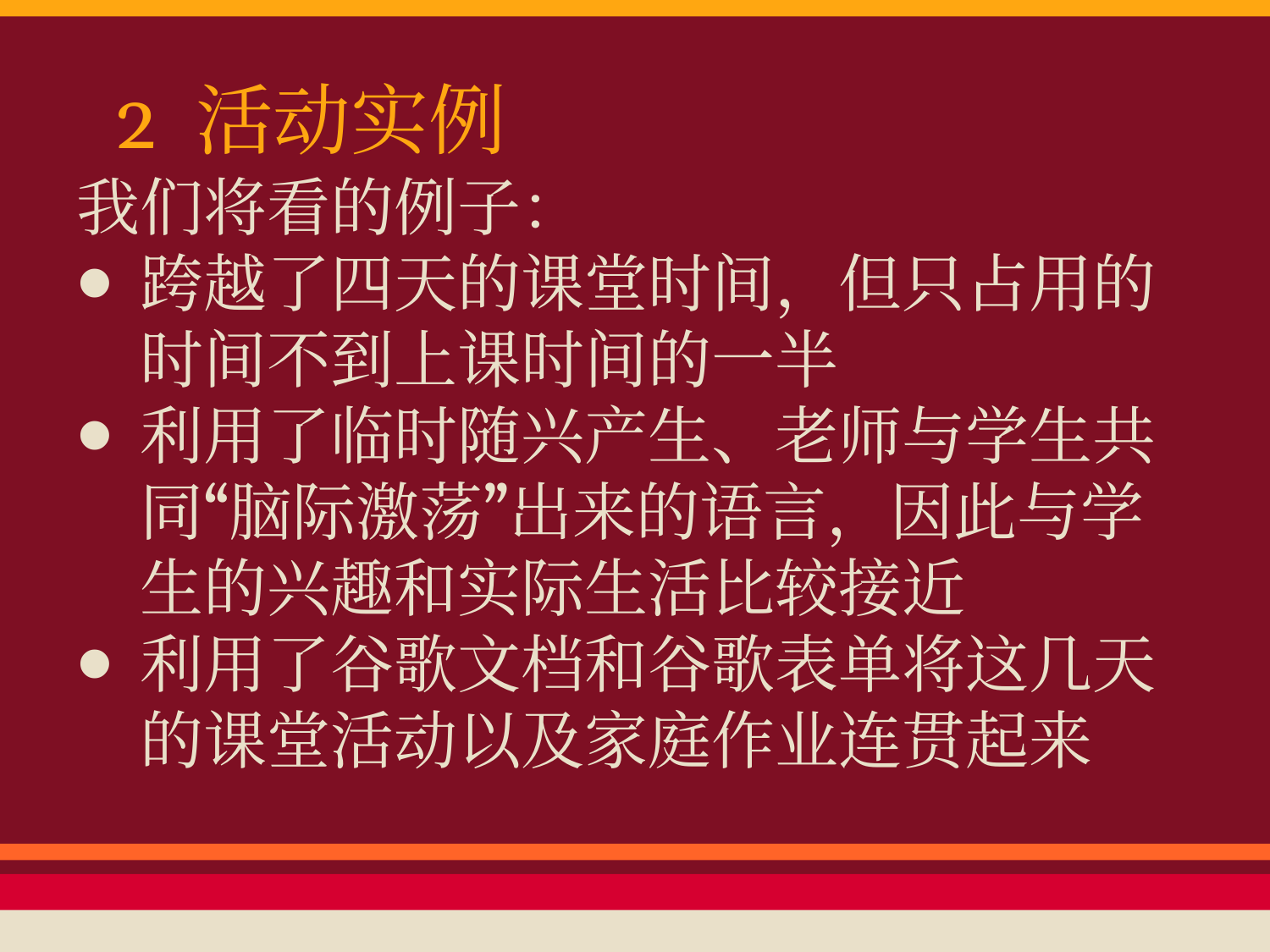

# 2 活动实例
我们将看的例子：
跨越了四天的课堂时间，但只占用的时间不到上课时间的一半
利用了临时随兴产生、老师与学生共同“脑际激荡”出来的语言，因此与学生的兴趣和实际生活比较接近
利用了谷歌文档和谷歌表单将这几天的课堂活动以及家庭作业连贯起来